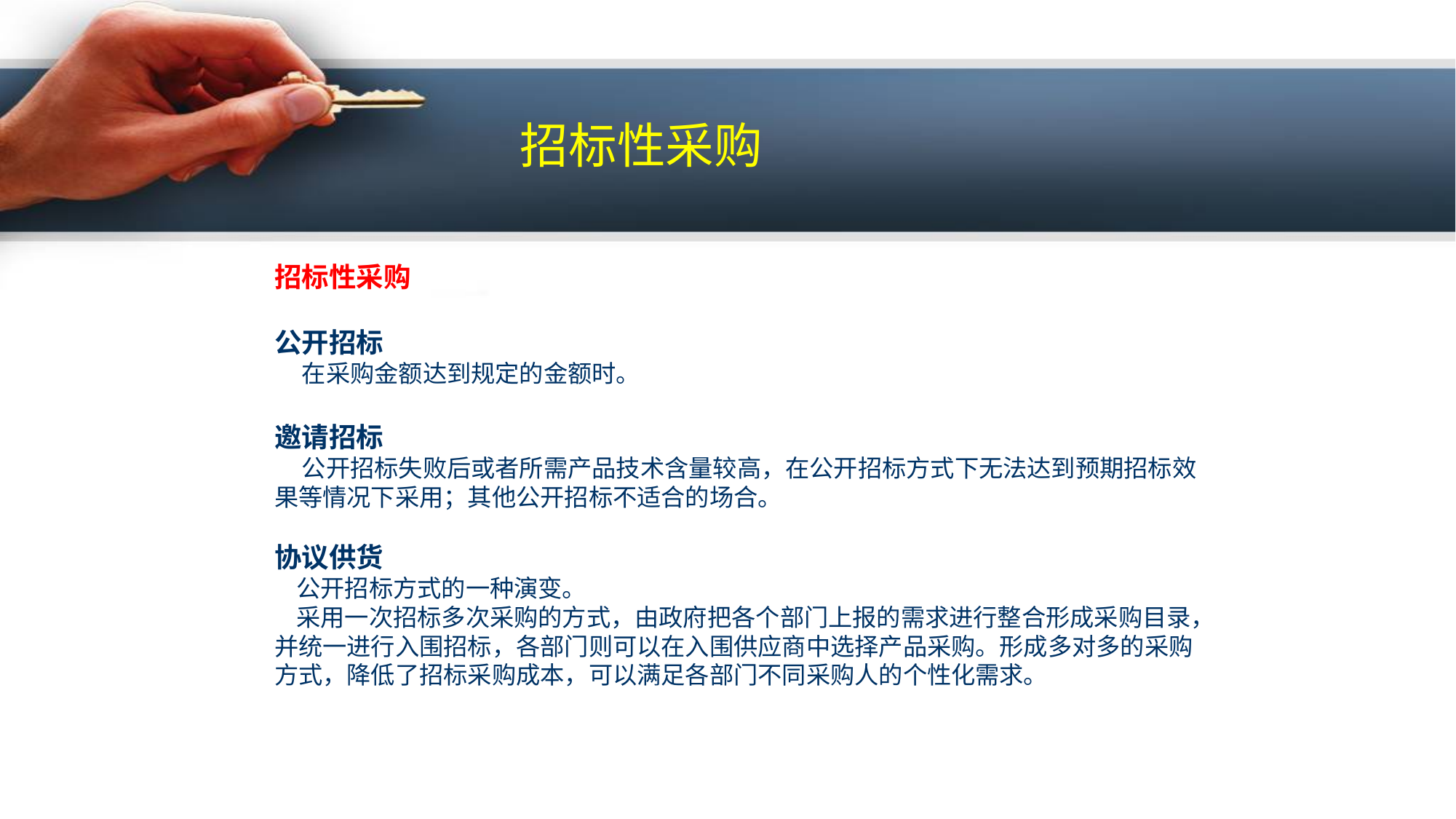

招标性采购
招标性采购

公开招标
    在采购金额达到规定的金额时。

邀请招标
    公开招标失败后或者所需产品技术含量较高，在公开招标方式下无法达到预期招标效果等情况下采用；其他公开招标不适合的场合。

协议供货
   公开招标方式的一种演变。
   采用一次招标多次采购的方式，由政府把各个部门上报的需求进行整合形成采购目录，并统一进行入围招标，各部门则可以在入围供应商中选择产品采购。形成多对多的采购方式，降低了招标采购成本，可以满足各部门不同采购人的个性化需求。